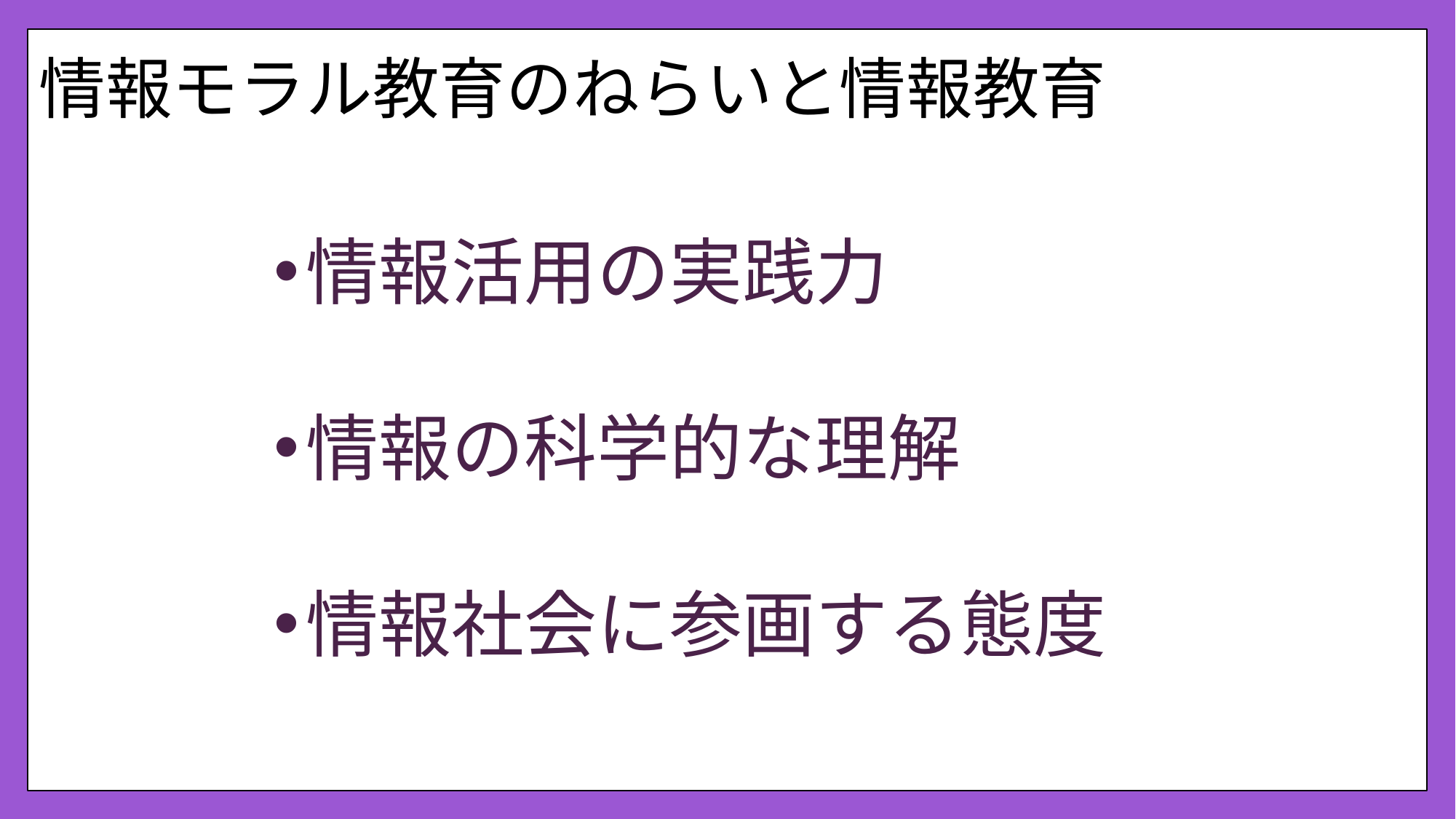

# 情報モラル教育のねらいと情報教育
情報活用の実践力
情報の科学的な理解
情報社会に参画する態度